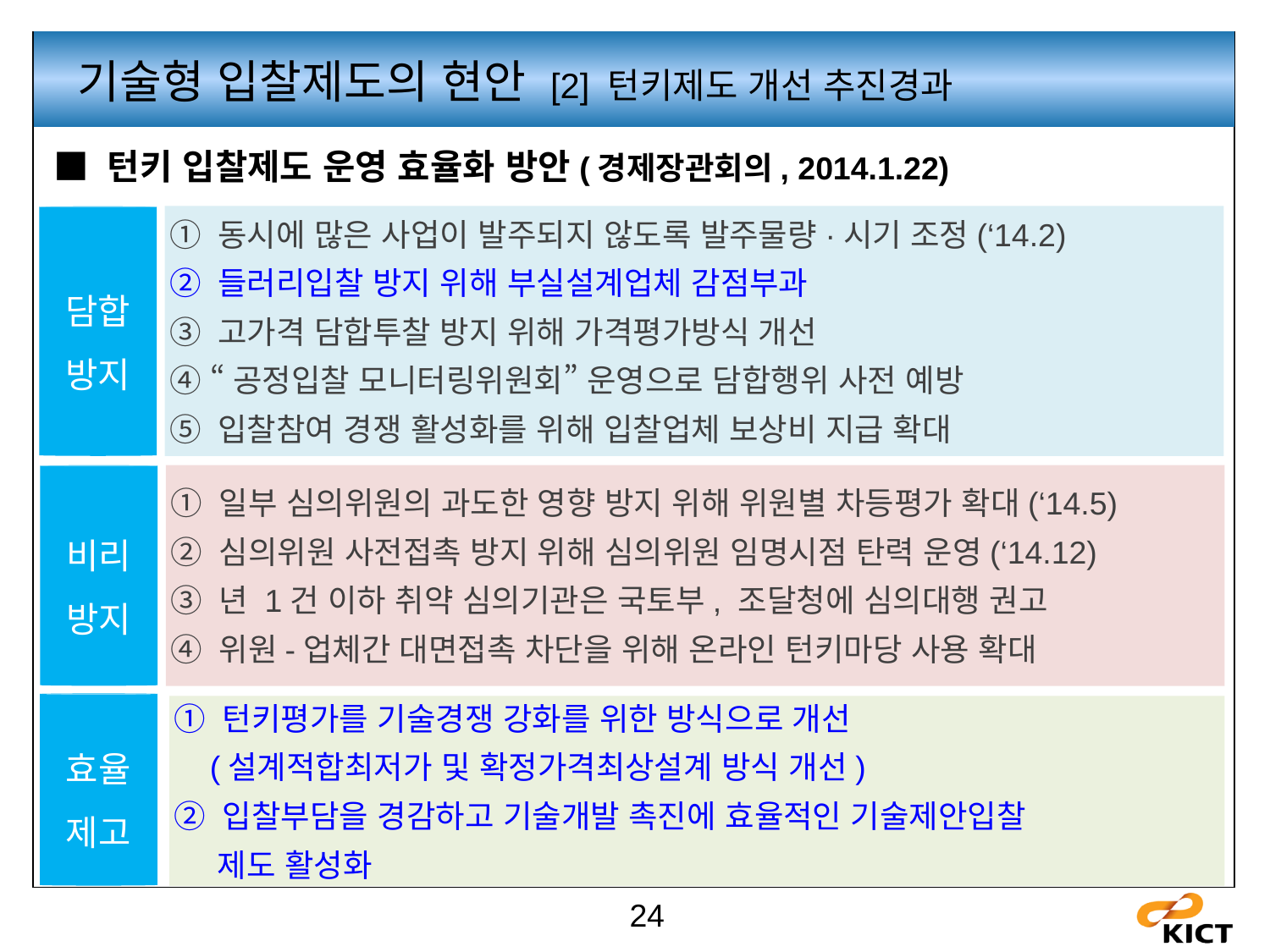

기술형 입찰제도의 현안 [2] 턴키제도 개선 추진경과
 ■ 턴키 입찰제도 운영 효율화 방안(경제장관회의, 2014.1.22)
① 동시에 많은 사업이 발주되지 않도록 발주물량·시기 조정(‘14.2)
② 들러리입찰 방지 위해 부실설계업체 감점부과
③ 고가격 담합투찰 방지 위해 가격평가방식 개선
④ “공정입찰 모니터링위원회” 운영으로 담합행위 사전 예방
⑤ 입찰참여 경쟁 활성화를 위해 입찰업체 보상비 지급 확대
담합방지
비리방지
① 일부 심의위원의 과도한 영향 방지 위해 위원별 차등평가 확대(‘14.5)
② 심의위원 사전접촉 방지 위해 심의위원 임명시점 탄력 운영(‘14.12)
③ 년 1건 이하 취약 심의기관은 국토부, 조달청에 심의대행 권고
④ 위원-업체간 대면접촉 차단을 위해 온라인 턴키마당 사용 확대
효율제고
① 턴키평가를 기술경쟁 강화를 위한 방식으로 개선
    (설계적합최저가 및 확정가격최상설계 방식 개선)
② 입찰부담을 경감하고 기술개발 촉진에 효율적인 기술제안입찰
    제도 활성화
24